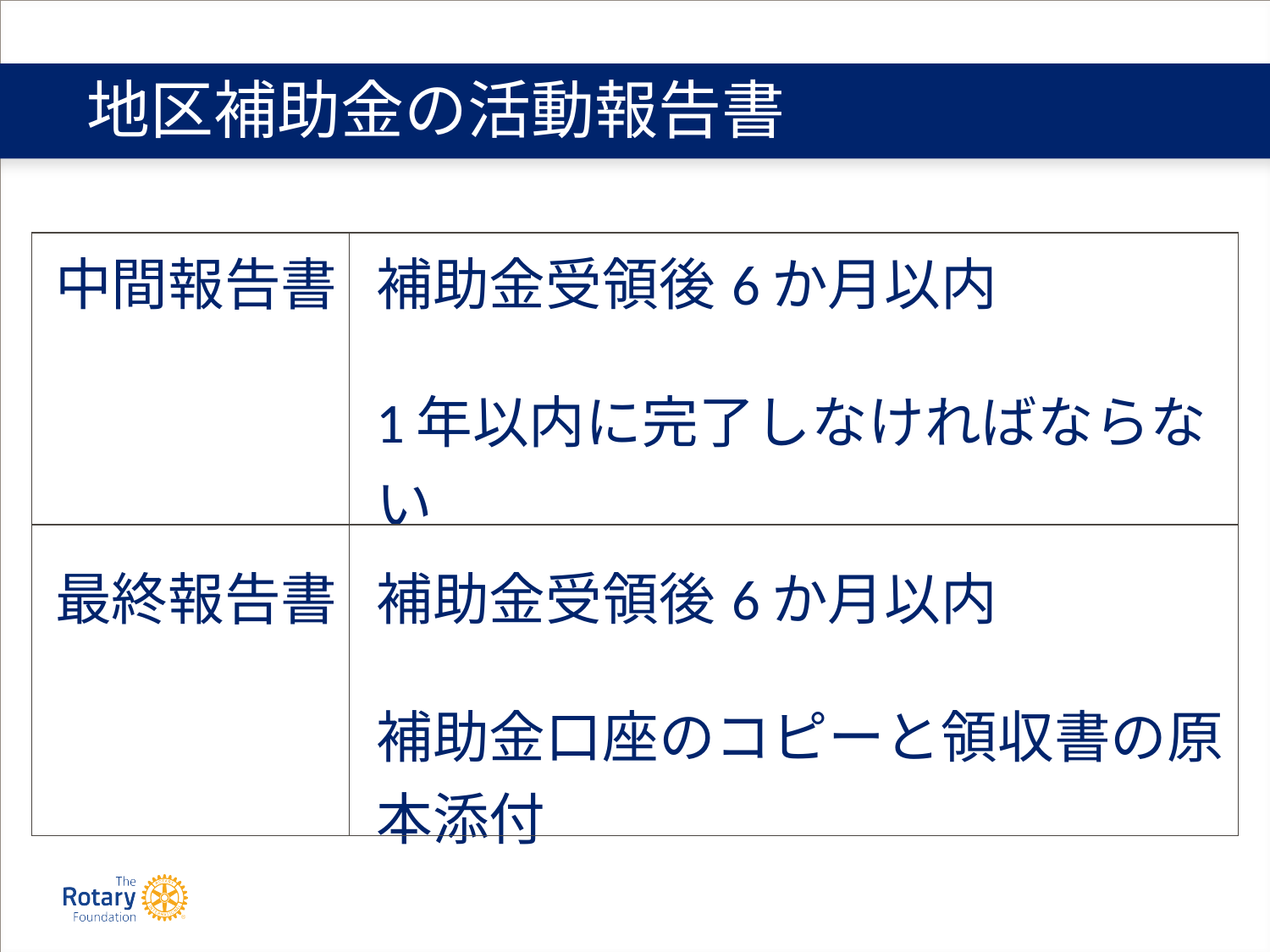

# 地区補助金の活動報告書
|  |
| --- |
|  |  |
| --- | --- |
|  |  |
| 中間報告書 | 補助金受領後6か月以内 1年以内に完了しなければならない |
| --- | --- |
| 最終報告書 | 補助金受領後6か月以内 補助金口座のコピーと領収書の原本添付 |